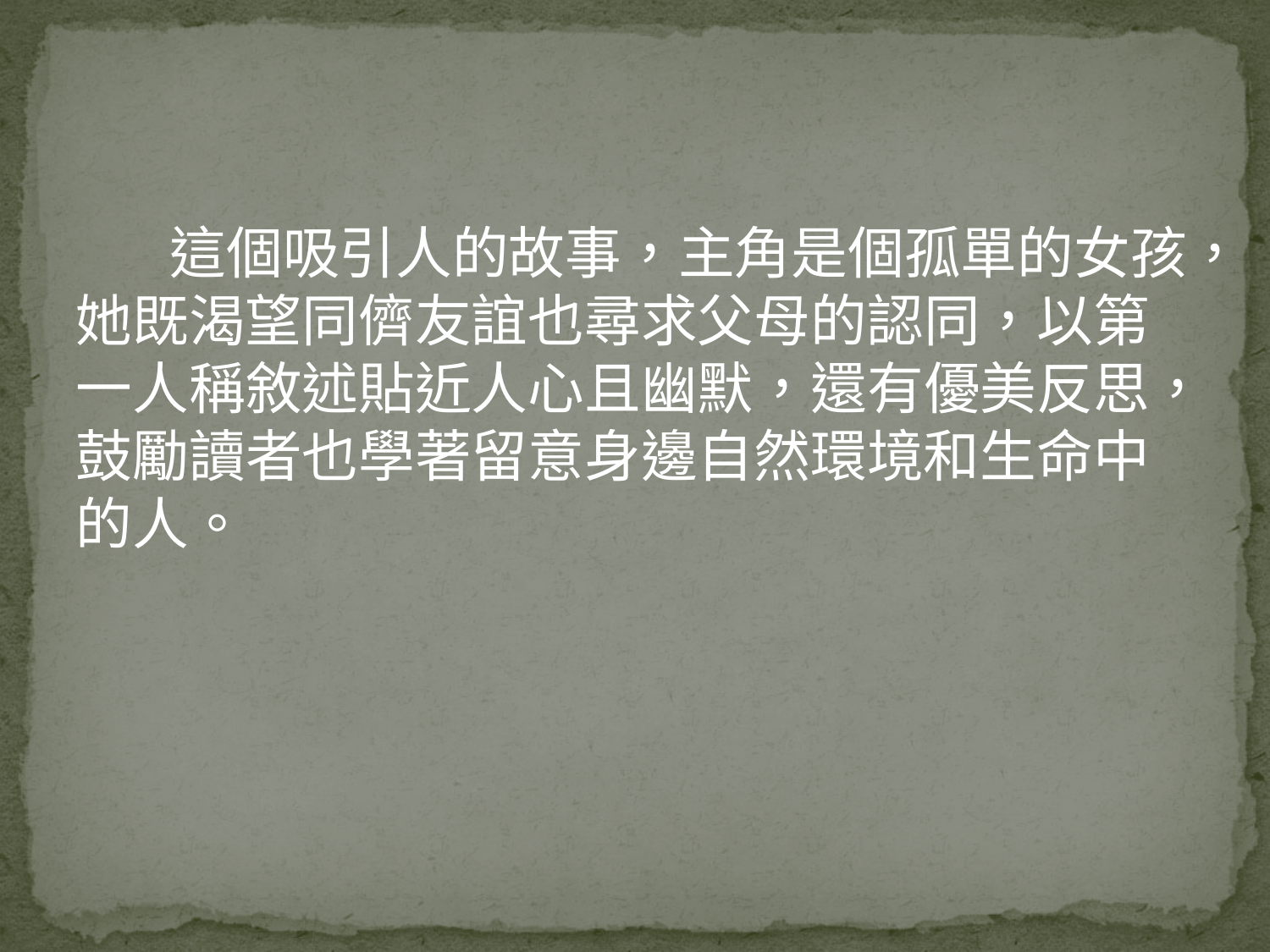

#
        這個吸引人的故事，主角是個孤單的女孩，她既渴望同儕友誼也尋求父母的認同，以第一人稱敘述貼近人心且幽默，還有優美反思，鼓勵讀者也學著留意身邊自然環境和生命中的人。